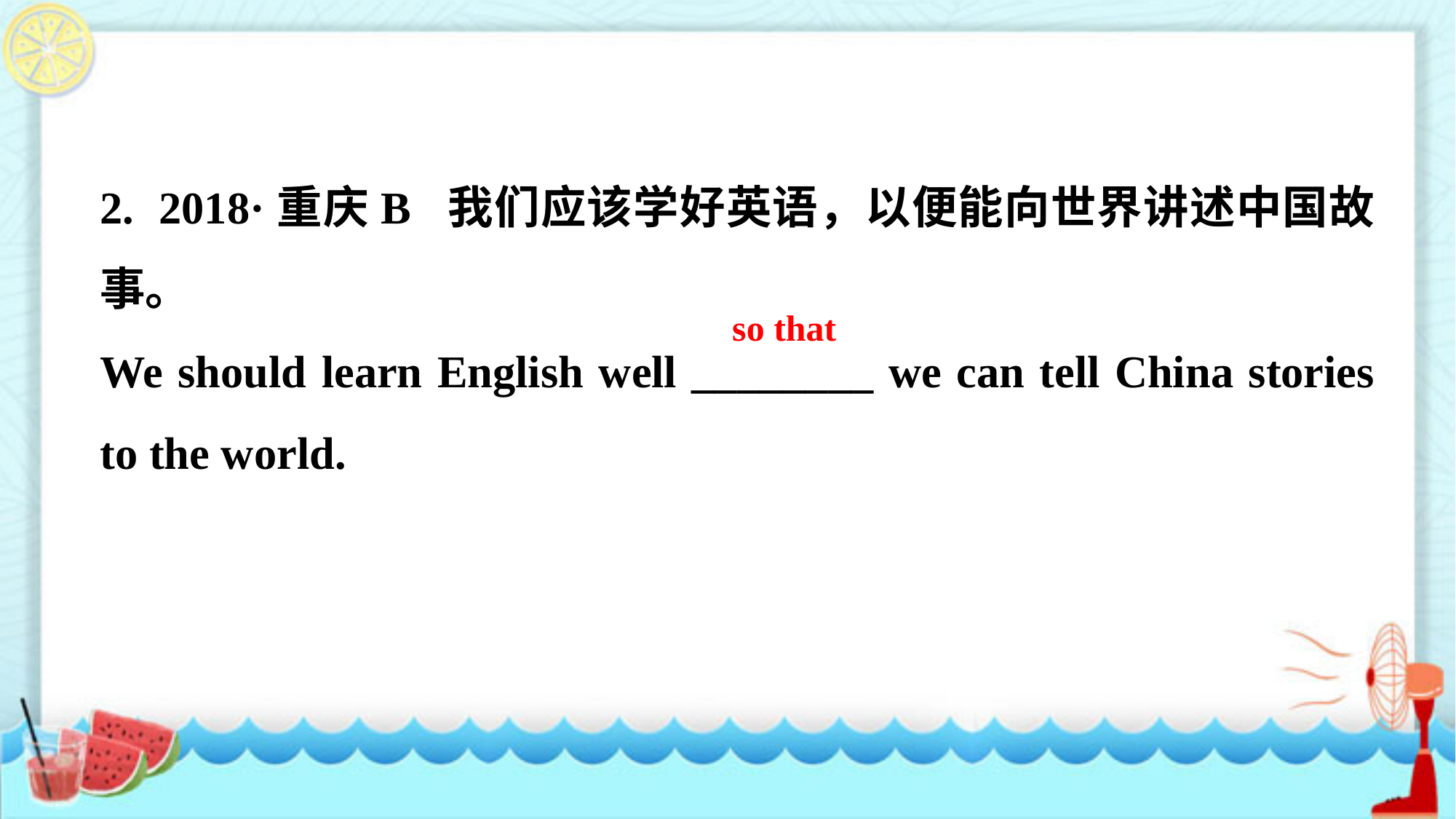

2.  2018·重庆B  我们应该学好英语，以便能向世界讲述中国故事。
We should learn English well ________ we can tell China stories to the world.
so that